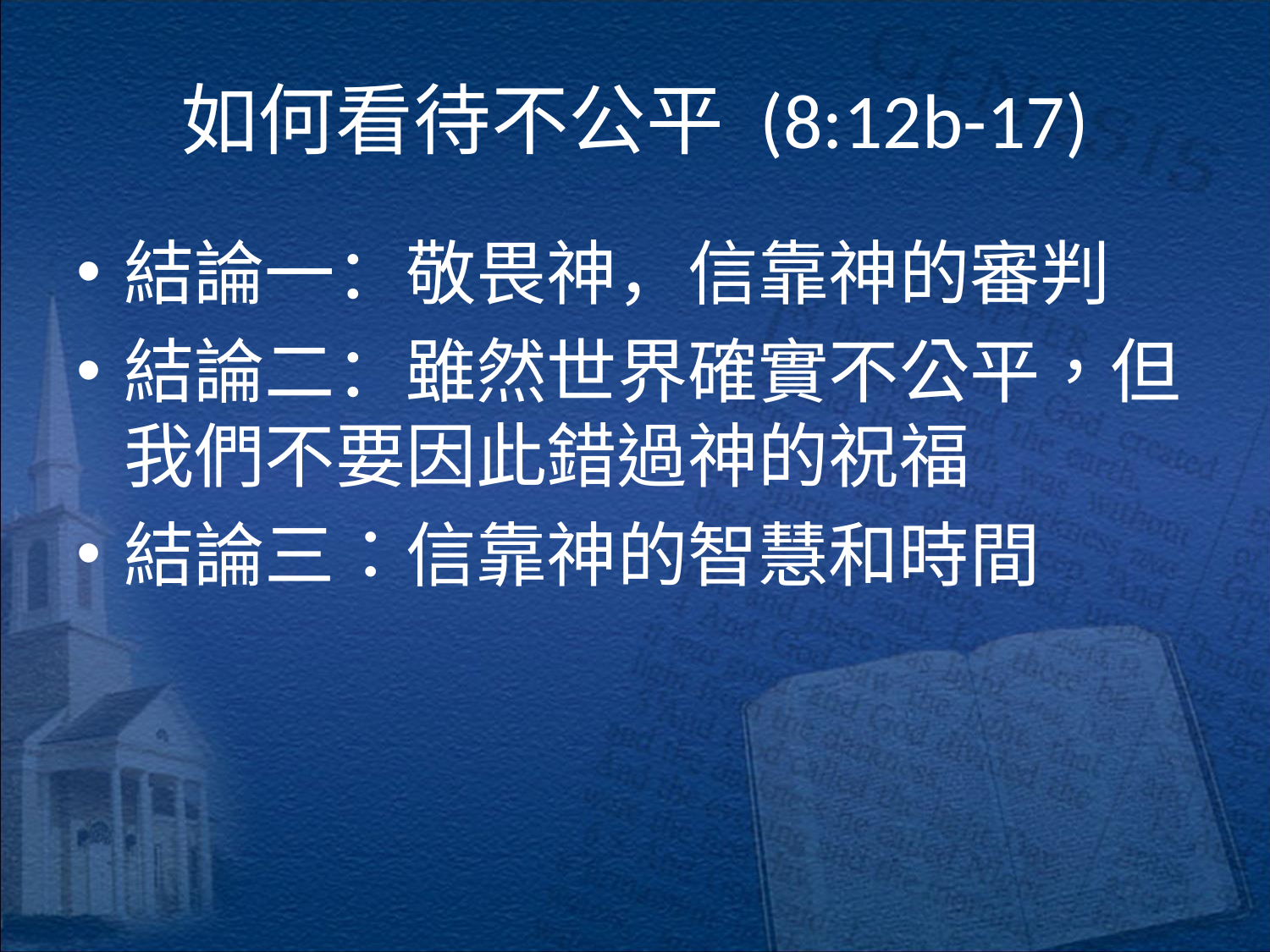

# 如何看待不公平 (8:12b-17)
結論一：敬畏神，信靠神的審判
結論二：雖然世界確實不公平，但我們不要因此錯過神的祝福
結論三：信靠神的智慧和時間